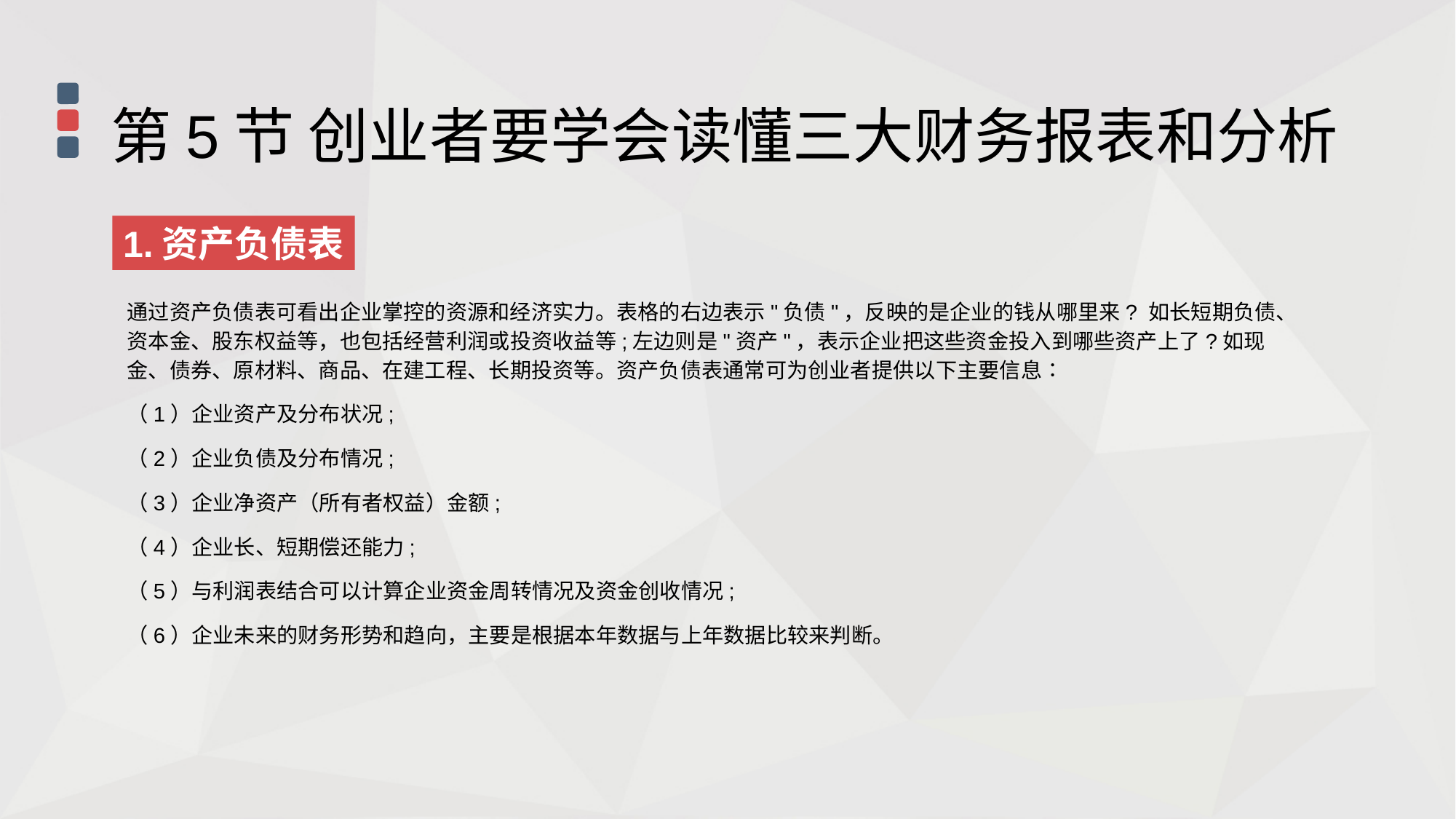

第5节 创业者要学会读懂三大财务报表和分析
1.资产负债表
通过资产负债表可看出企业掌控的资源和经济实力。表格的右边表示"负债"，反映的是企业的钱从哪里来? 如长短期负债、资本金、股东权益等，也包括经营利润或投资收益等;左边则是"资产"，表示企业把这些资金投入到哪些资产上了?如现金、债券、原材料、商品、在建工程、长期投资等。资产负债表通常可为创业者提供以下主要信息∶
（1）企业资产及分布状况;
（2）企业负债及分布情况;
（3）企业净资产（所有者权益）金额;
（4）企业长、短期偿还能力;
（5）与利润表结合可以计算企业资金周转情况及资金创收情况;
（6）企业未来的财务形势和趋向，主要是根据本年数据与上年数据比较来判断。